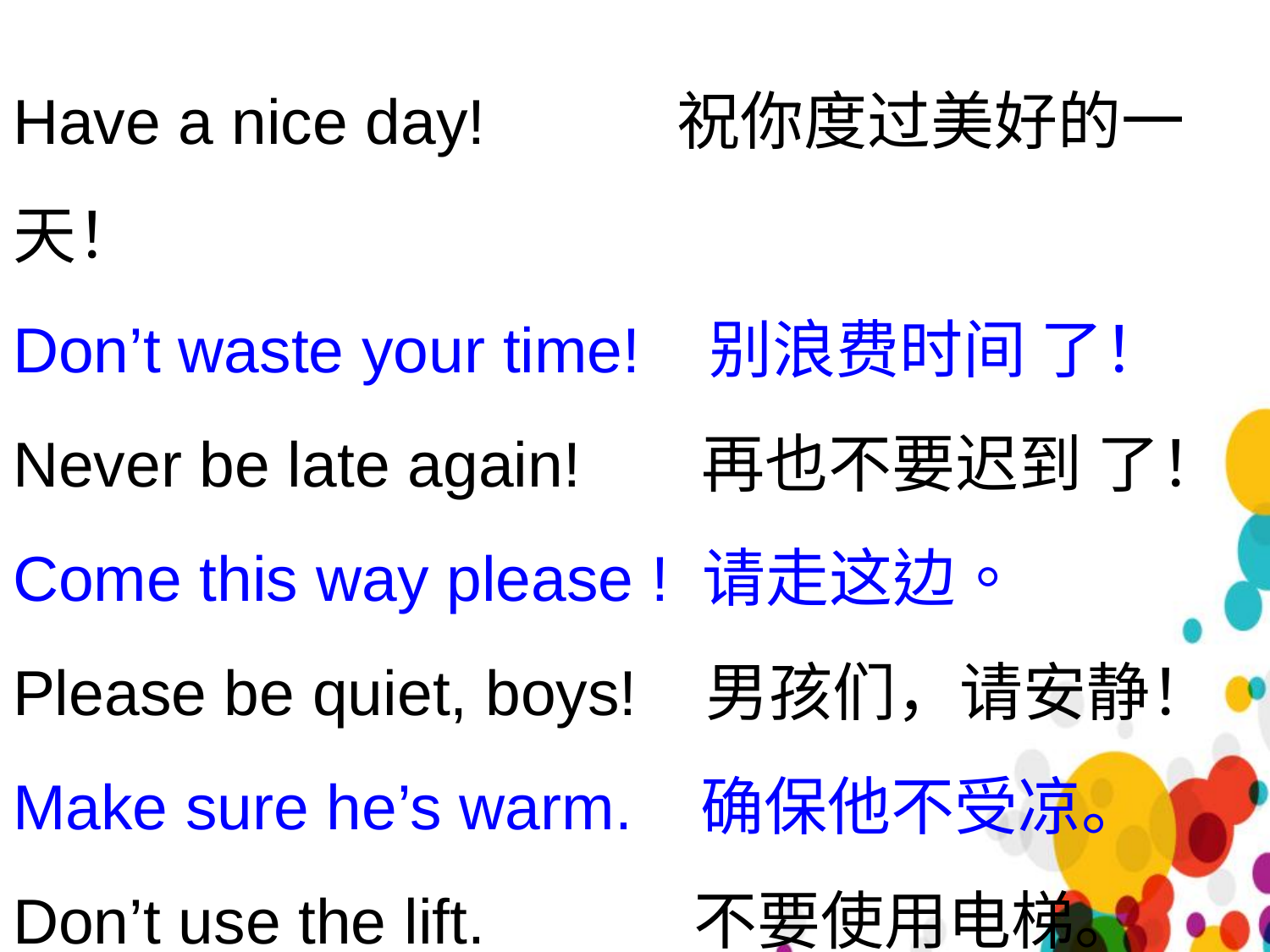

Have a nice day!          祝你度过美好的一天！
Don’t waste your time!   别浪费时间 了！
Never be late again!      再也不要迟到 了！
Come this way please ! 请走这边。
Please be quiet, boys!   男孩们，请安静！
Make sure he’s warm.   确保他不受凉。
Don’t use the lift.           不要使用电梯。